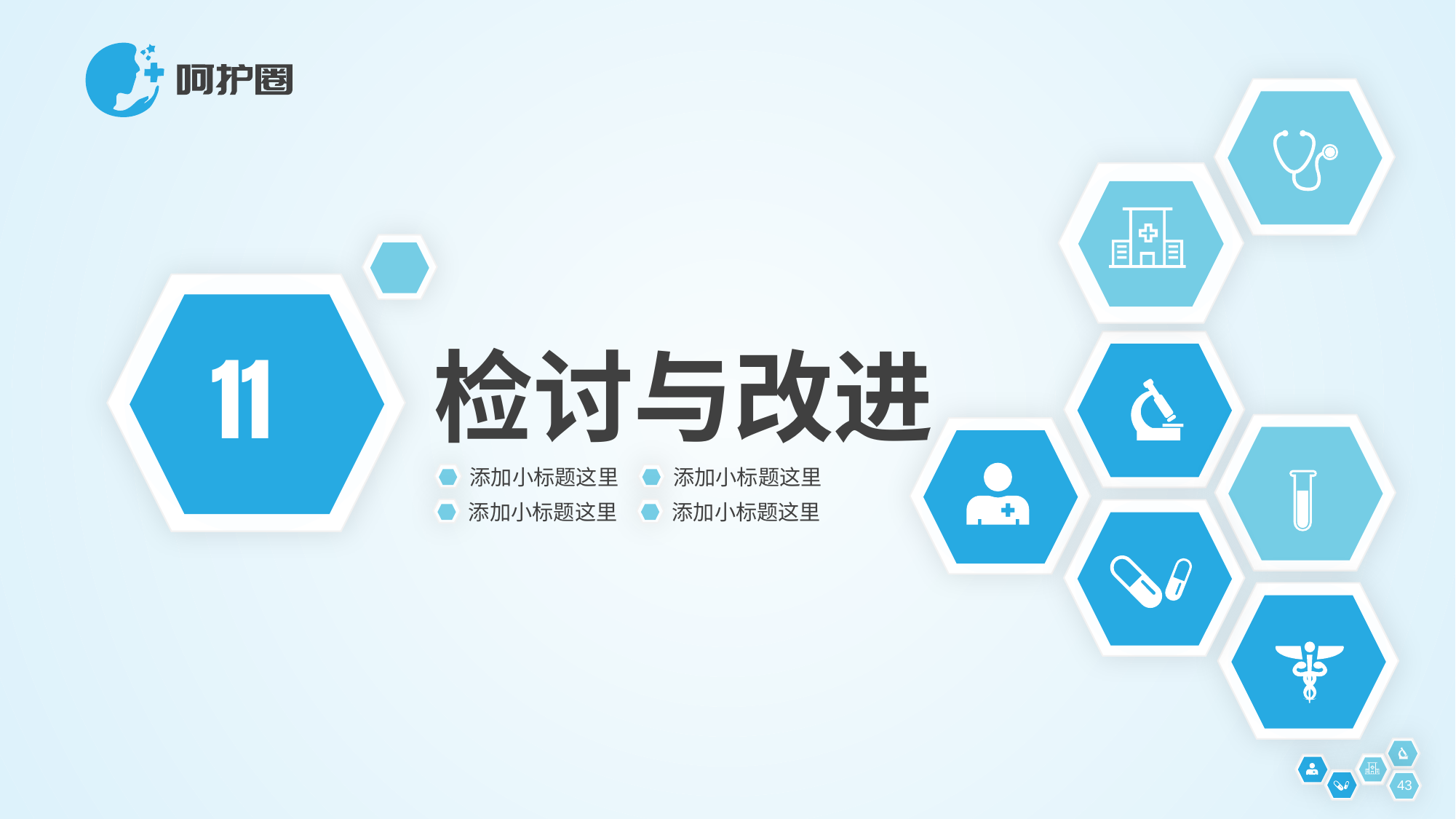

11
检讨与改进

添加小标题这里

添加小标题这里

添加小标题这里

添加小标题这里